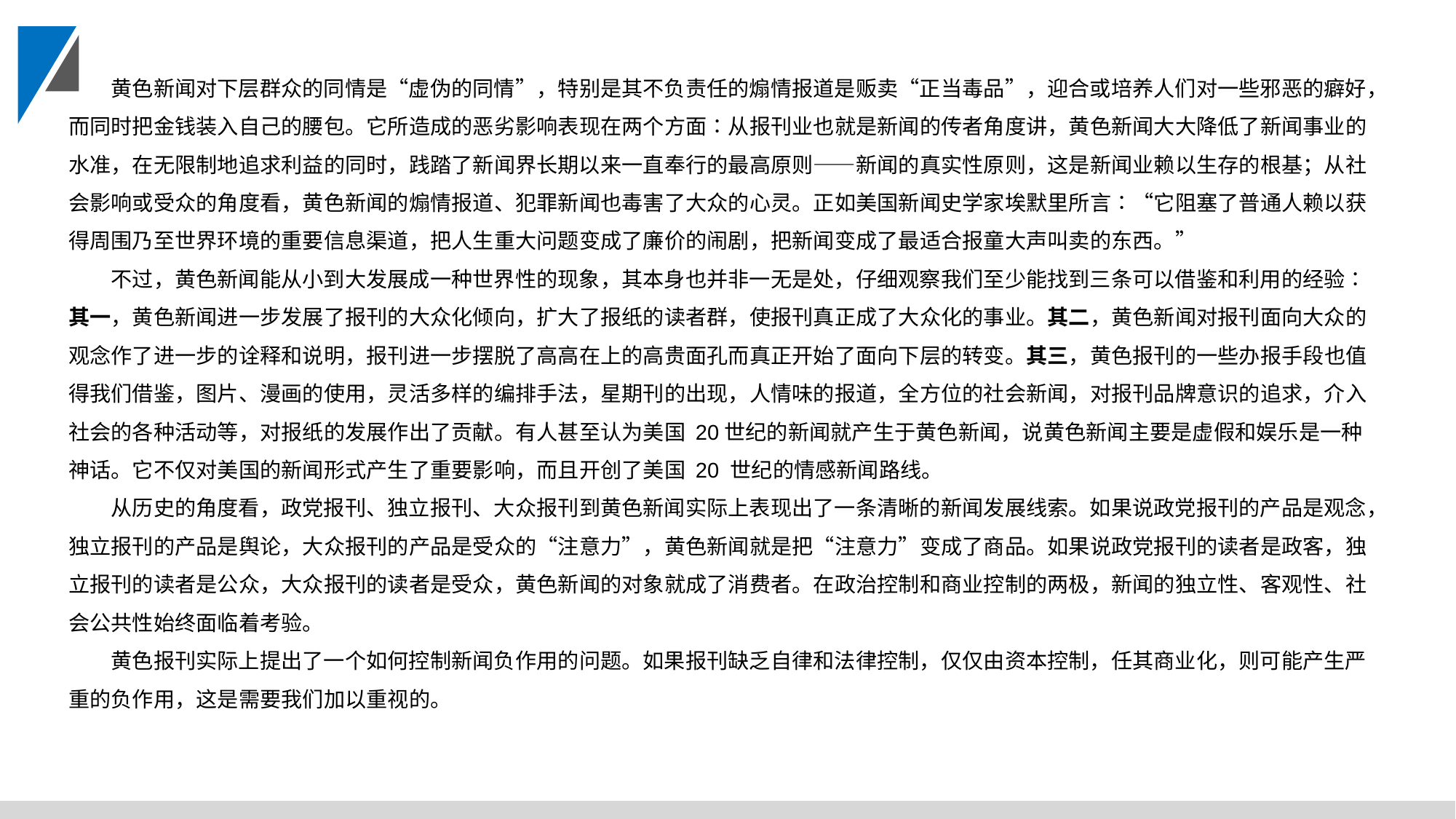

黄色新闻对下层群众的同情是“虚伪的同情”，特别是其不负责任的煽情报道是贩卖“正当毒品”，迎合或培养人们对一些邪恶的癖好，而同时把金钱装入自己的腰包。它所造成的恶劣影响表现在两个方面∶从报刊业也就是新闻的传者角度讲，黄色新闻大大降低了新闻事业的水准，在无限制地追求利益的同时，践踏了新闻界长期以来一直奉行的最高原则——新闻的真实性原则，这是新闻业赖以生存的根基；从社会影响或受众的角度看，黄色新闻的煽情报道、犯罪新闻也毒害了大众的心灵。正如美国新闻史学家埃默里所言∶“它阻塞了普通人赖以获得周围乃至世界环境的重要信息渠道，把人生重大问题变成了廉价的闹剧，把新闻变成了最适合报童大声叫卖的东西。”
不过，黄色新闻能从小到大发展成一种世界性的现象，其本身也并非一无是处，仔细观察我们至少能找到三条可以借鉴和利用的经验∶其一，黄色新闻进一步发展了报刊的大众化倾向，扩大了报纸的读者群，使报刊真正成了大众化的事业。其二，黄色新闻对报刊面向大众的观念作了进一步的诠释和说明，报刊进一步摆脱了高高在上的高贵面孔而真正开始了面向下层的转变。其三，黄色报刊的一些办报手段也值得我们借鉴，图片、漫画的使用，灵活多样的编排手法，星期刊的出现，人情味的报道，全方位的社会新闻，对报刊品牌意识的追求，介入社会的各种活动等，对报纸的发展作出了贡献。有人甚至认为美国 20世纪的新闻就产生于黄色新闻，说黄色新闻主要是虚假和娱乐是一种神话。它不仅对美国的新闻形式产生了重要影响，而且开创了美国 20 世纪的情感新闻路线。
从历史的角度看，政党报刊、独立报刊、大众报刊到黄色新闻实际上表现出了一条清晰的新闻发展线索。如果说政党报刊的产品是观念，独立报刊的产品是舆论，大众报刊的产品是受众的“注意力”，黄色新闻就是把“注意力”变成了商品。如果说政党报刊的读者是政客，独立报刊的读者是公众，大众报刊的读者是受众，黄色新闻的对象就成了消费者。在政治控制和商业控制的两极，新闻的独立性、客观性、社会公共性始终面临着考验。
黄色报刊实际上提出了一个如何控制新闻负作用的问题。如果报刊缺乏自律和法律控制，仅仅由资本控制，任其商业化，则可能产生严重的负作用，这是需要我们加以重视的。